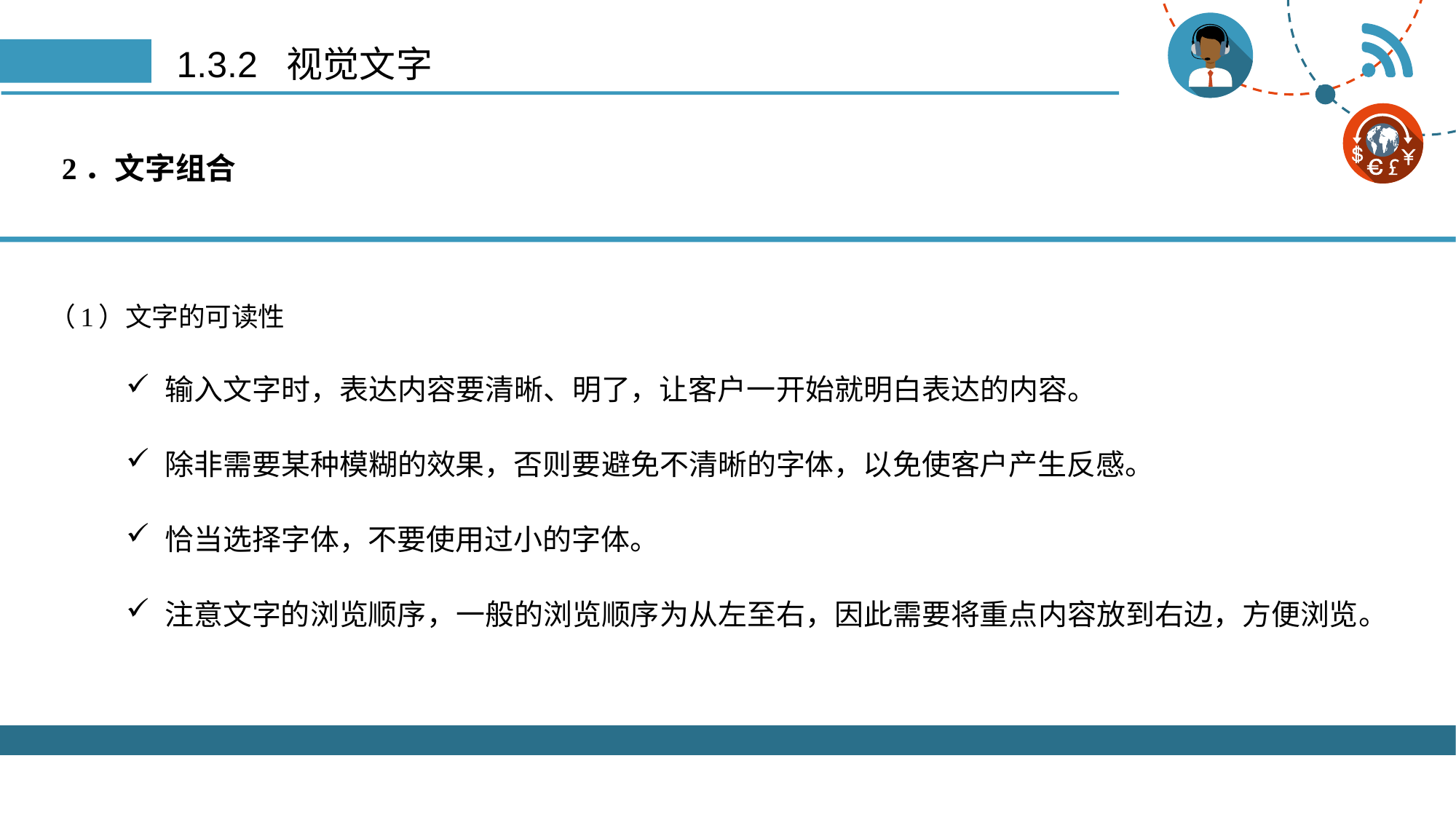

# 1.3.2  视觉文字
2．文字组合

（1）文字的可读性

输入文字时，表达内容要清晰、明了，让客户一开始就明白表达的内容。

除非需要某种模糊的效果，否则要避免不清晰的字体，以免使客户产生反感。

恰当选择字体，不要使用过小的字体。

注意文字的浏览顺序，一般的浏览顺序为从左至右，因此需要将重点内容放到右边，方便浏览。